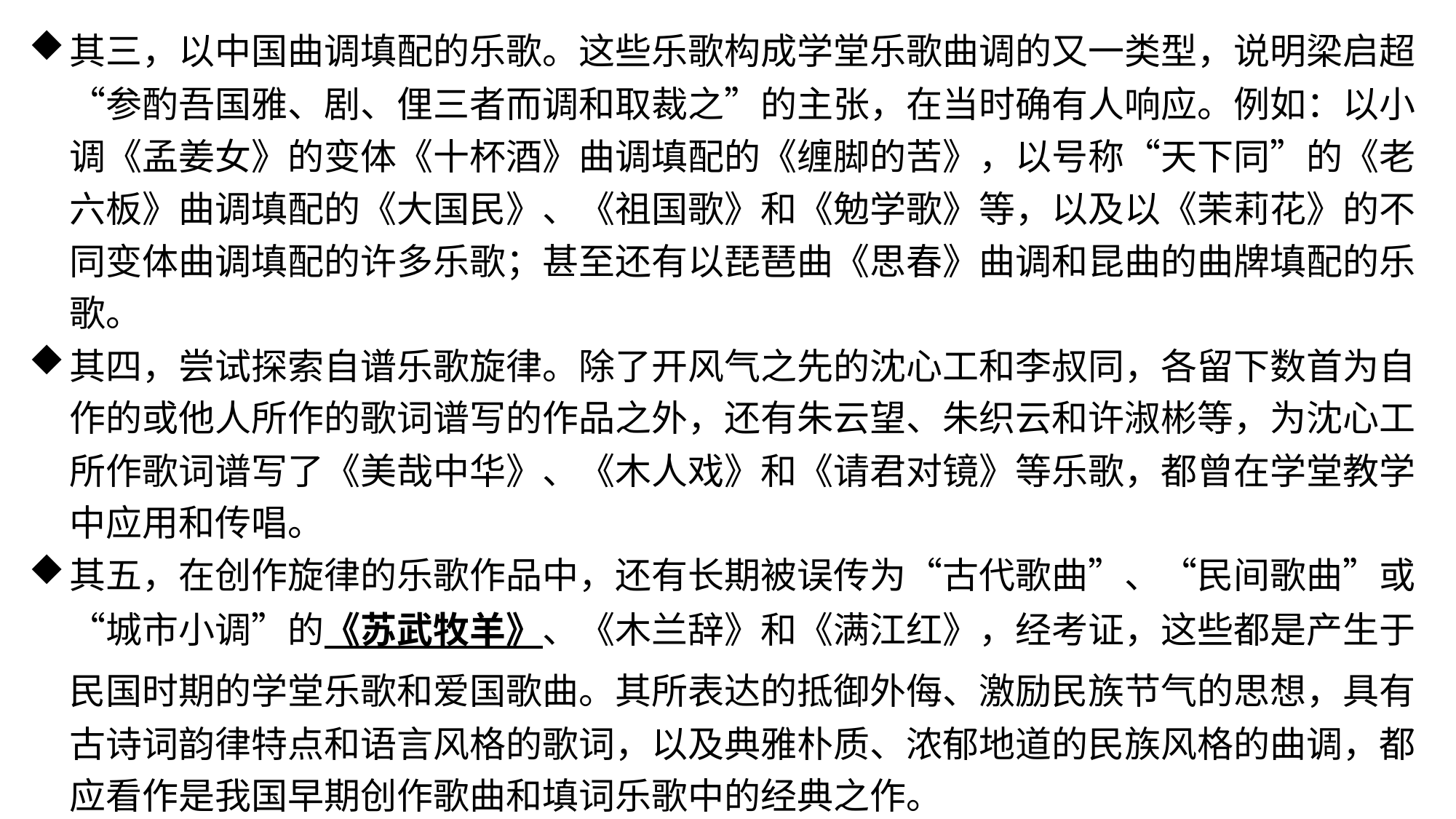

其三，以中国曲调填配的乐歌。这些乐歌构成学堂乐歌曲调的又一类型，说明梁启超“参酌吾国雅、剧、俚三者而调和取裁之”的主张，在当时确有人响应。例如：以小调《孟姜女》的变体《十杯酒》曲调填配的《缠脚的苦》，以号称“天下同”的《老六板》曲调填配的《大国民》、《祖国歌》和《勉学歌》等，以及以《茉莉花》的不同变体曲调填配的许多乐歌；甚至还有以琵琶曲《思春》曲调和昆曲的曲牌填配的乐歌。
其四，尝试探索自谱乐歌旋律。除了开风气之先的沈心工和李叔同，各留下数首为自作的或他人所作的歌词谱写的作品之外，还有朱云望、朱织云和许淑彬等，为沈心工所作歌词谱写了《美哉中华》、《木人戏》和《请君对镜》等乐歌，都曾在学堂教学中应用和传唱。
其五，在创作旋律的乐歌作品中，还有长期被误传为“古代歌曲”、“民间歌曲”或“城市小调”的《苏武牧羊》、《木兰辞》和《满江红》，经考证，这些都是产生于民国时期的学堂乐歌和爱国歌曲。其所表达的抵御外侮、激励民族节气的思想，具有古诗词韵律特点和语言风格的歌词，以及典雅朴质、浓郁地道的民族风格的曲调，都应看作是我国早期创作歌曲和填词乐歌中的经典之作。